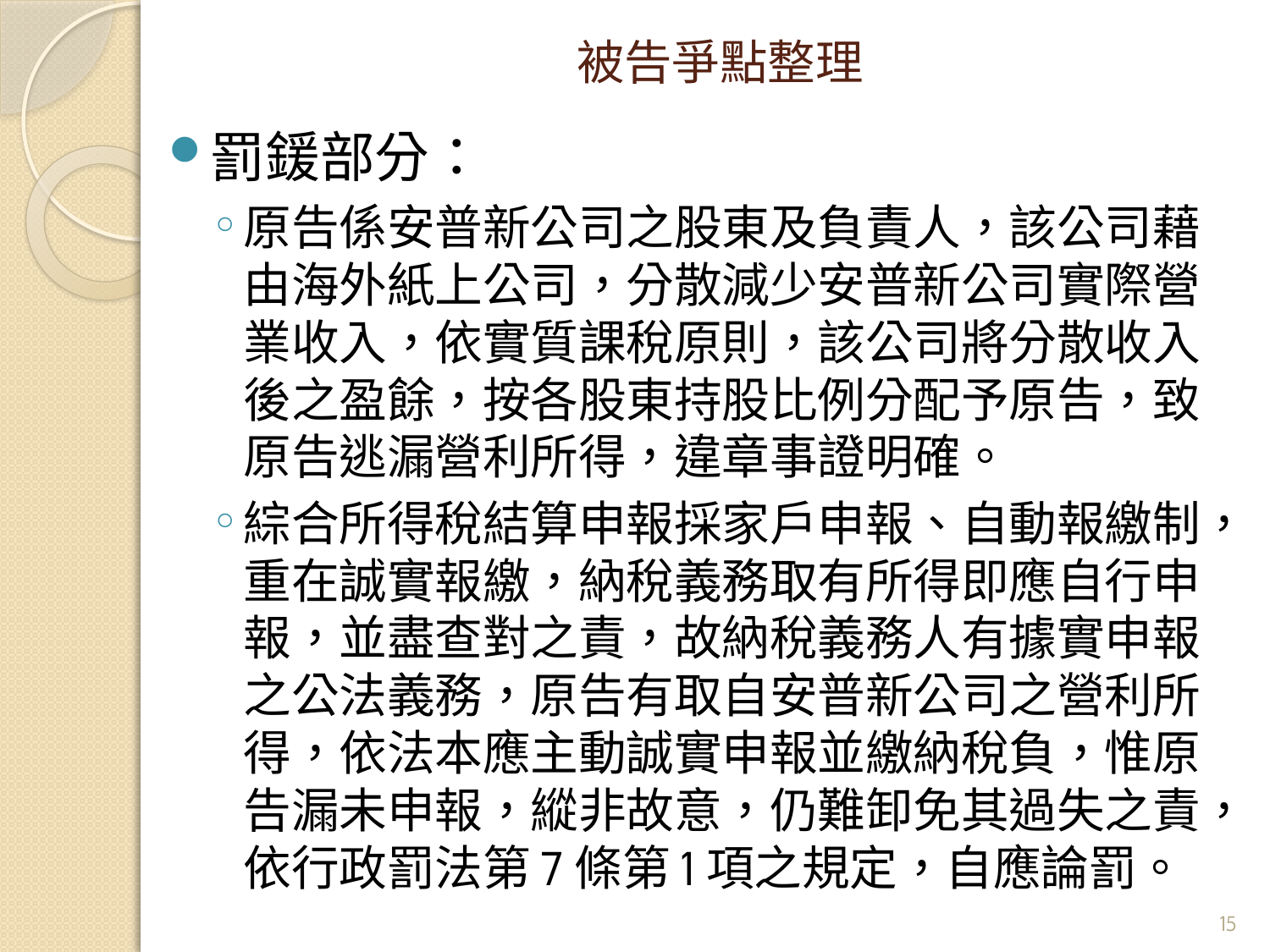

# 被告爭點整理
罰鍰部分：
原告係安普新公司之股東及負責人，該公司藉由海外紙上公司，分散減少安普新公司實際營業收入，依實質課稅原則，該公司將分散收入後之盈餘，按各股東持股比例分配予原告，致原告逃漏營利所得，違章事證明確。
綜合所得稅結算申報採家戶申報、自動報繳制，重在誠實報繳，納稅義務取有所得即應自行申報，並盡查對之責，故納稅義務人有據實申報之公法義務，原告有取自安普新公司之營利所得，依法本應主動誠實申報並繳納稅負，惟原告漏未申報，縱非故意，仍難卸免其過失之責，依行政罰法第7條第1項之規定，自應論罰。

15